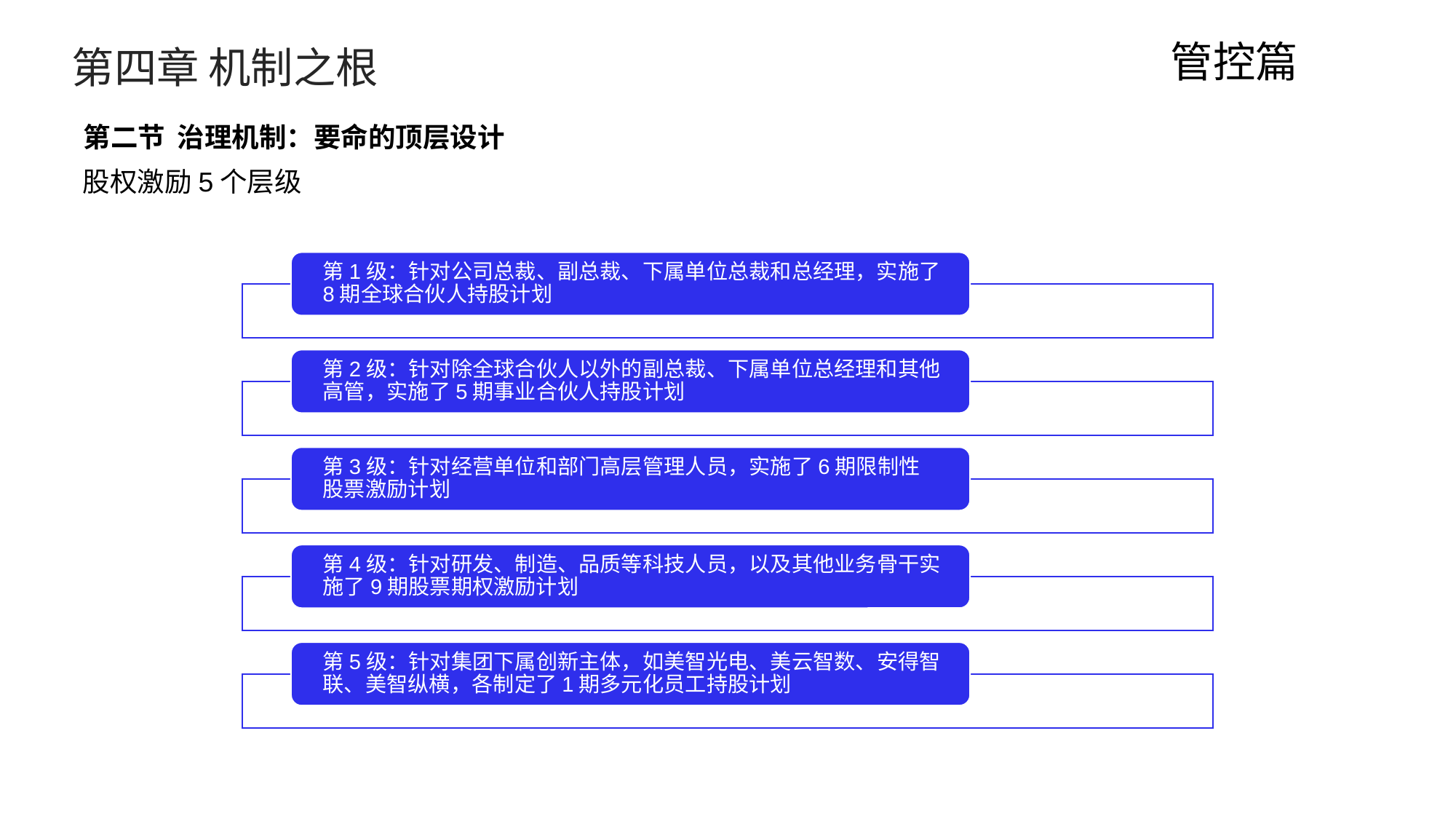

管控篇
第四章 机制之根
第二节  治理机制：要命的顶层设计
股权激励5个层级
第1级：针对公司总裁、副总裁、下属单位总裁和总经理，实施了8期全球合伙人持股计划
第2级：针对除全球合伙人以外的副总裁、下属单位总经理和其他高管，实施了5期事业合伙人持股计划
第3级：针对经营单位和部门高层管理人员，实施了6期限制性股票激励计划
第4级：针对研发、制造、品质等科技人员，以及其他业务骨干实施了9期股票期权激励计划
第5级：针对集团下属创新主体，如美智光电、美云智数、安得智联、美智纵横，各制定了1期多元化员工持股计划